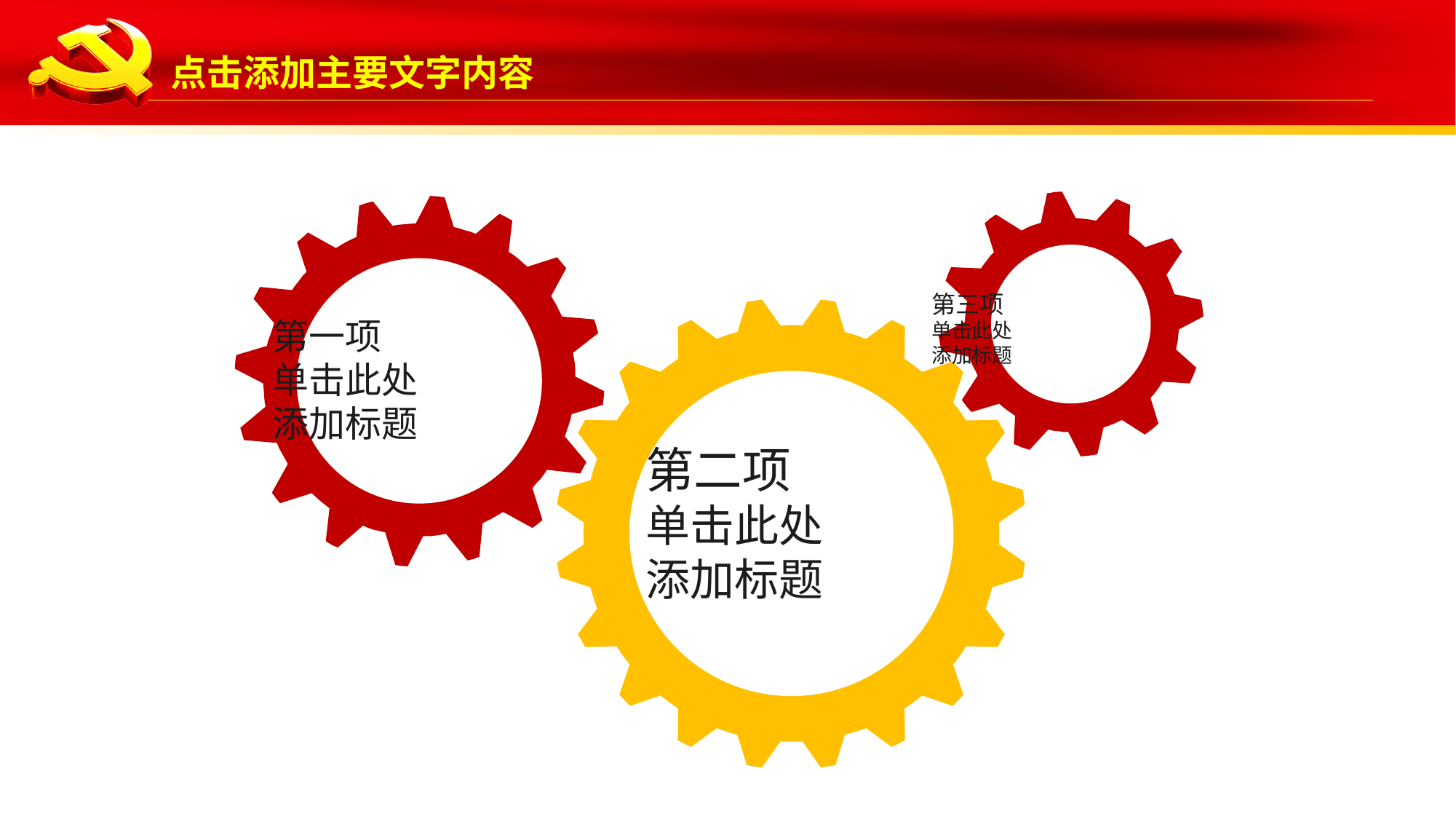

第三项
单击此处
添加标题

第一项
单击此处
添加标题
第二项
单击此处
添加标题